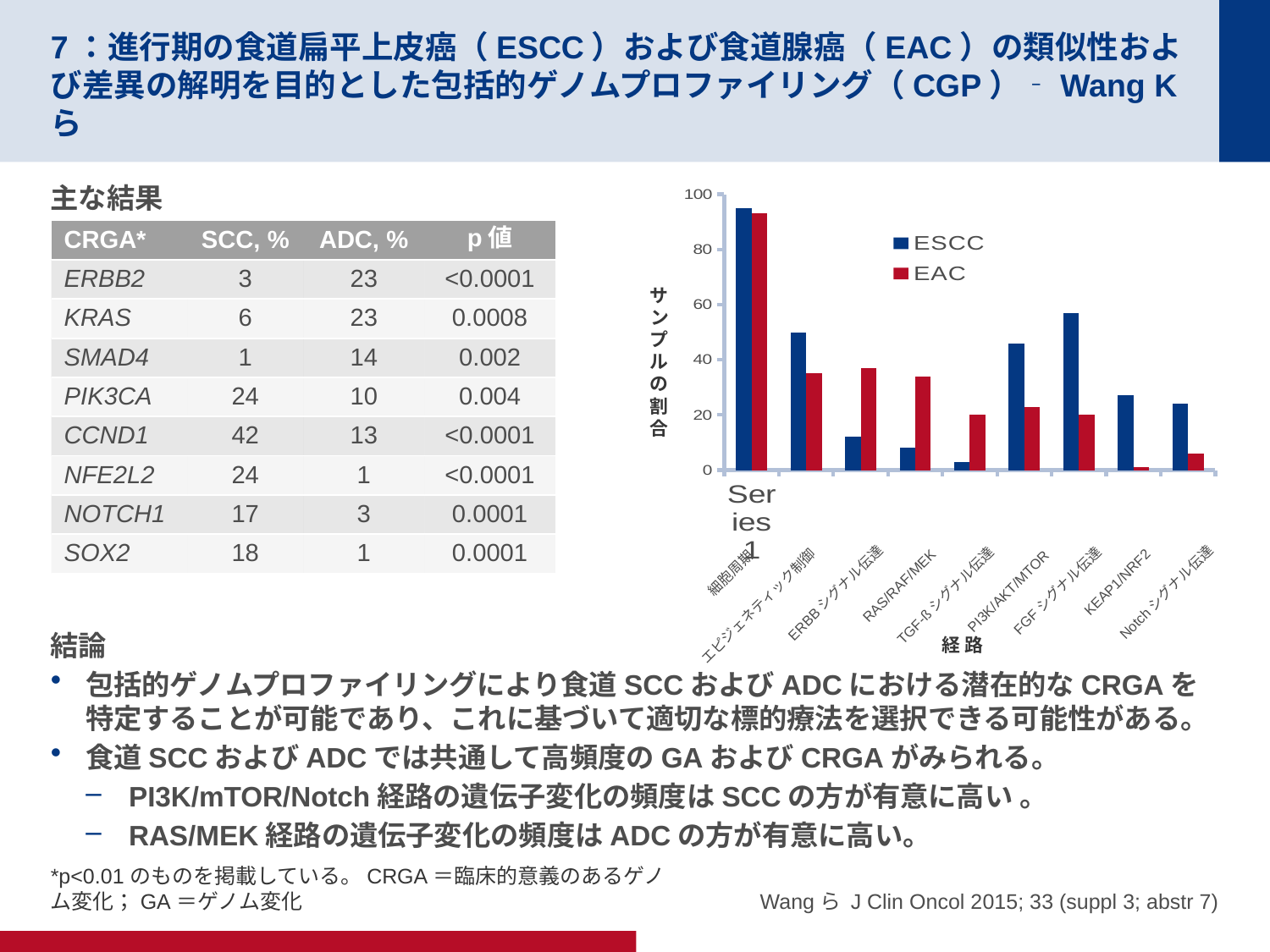

# 7：進行期の食道扁平上皮癌（ESCC）および食道腺癌（EAC）の類似性および差異の解明を目的とした包括的ゲノムプロファイリング（CGP）‐Wang Kら
主な結果

結論
包括的ゲノムプロファイリングにより食道SCCおよびADCにおける潜在的なCRGAを特定することが可能であり、これに基づいて適切な標的療法を選択できる可能性がある。
食道SCCおよびADCでは共通して高頻度のGAおよびCRGAがみられる。
PI3K/mTOR/Notch経路の遺伝子変化の頻度はSCCの方が有意に高い 。
RAS/MEK経路の遺伝子変化の頻度はADCの方が有意に高い。

### Chart

| Category | ESCC | EAC |
|---|---|---|
|  | 95.0 | 93.0 |
|  | 50.0 | 35.0 |
|  | 12.0 | 37.0 |
|  | 8.0 | 34.0 |
|  | 3.0 | 20.0 |
|  | 46.0 | 23.0 |
|  | 57.0 | 20.0 |
|  | 27.0 | 1.0 |
|  | 24.0 | 6.0 |
| CRGA\* | SCC, % | ADC, % | p値 |
| --- | --- | --- | --- |
| ERBB2 | 3 | 23 | <0.0001 |
| KRAS | 6 | 23 | 0.0008 |
| SMAD4 | 1 | 14 | 0.002 |
| PIK3CA | 24 | 10 | 0.004 |
| CCND1 | 42 | 13 | <0.0001 |
| NFE2L2 | 24 | 1 | <0.0001 |
| NOTCH1 | 17 | 3 | 0.0001 |
| SOX2 | 18 | 1 | 0.0001 |
サンプルの割合
細胞周期
KEAP1/NRF2
RAS/RAF/MEK
FGFシグナル伝達
PI3K/AKT/MTOR
Notchシグナル伝達
ERBBシグナル伝達
TGF-ßシグナル伝達
エピジェネティック制御
経 路
*p<0.01のものを掲載している。CRGA＝臨床的意義のあるゲノム変化；GA＝ゲノム変化
Wangら J Clin Oncol 2015; 33 (suppl 3; abstr 7)